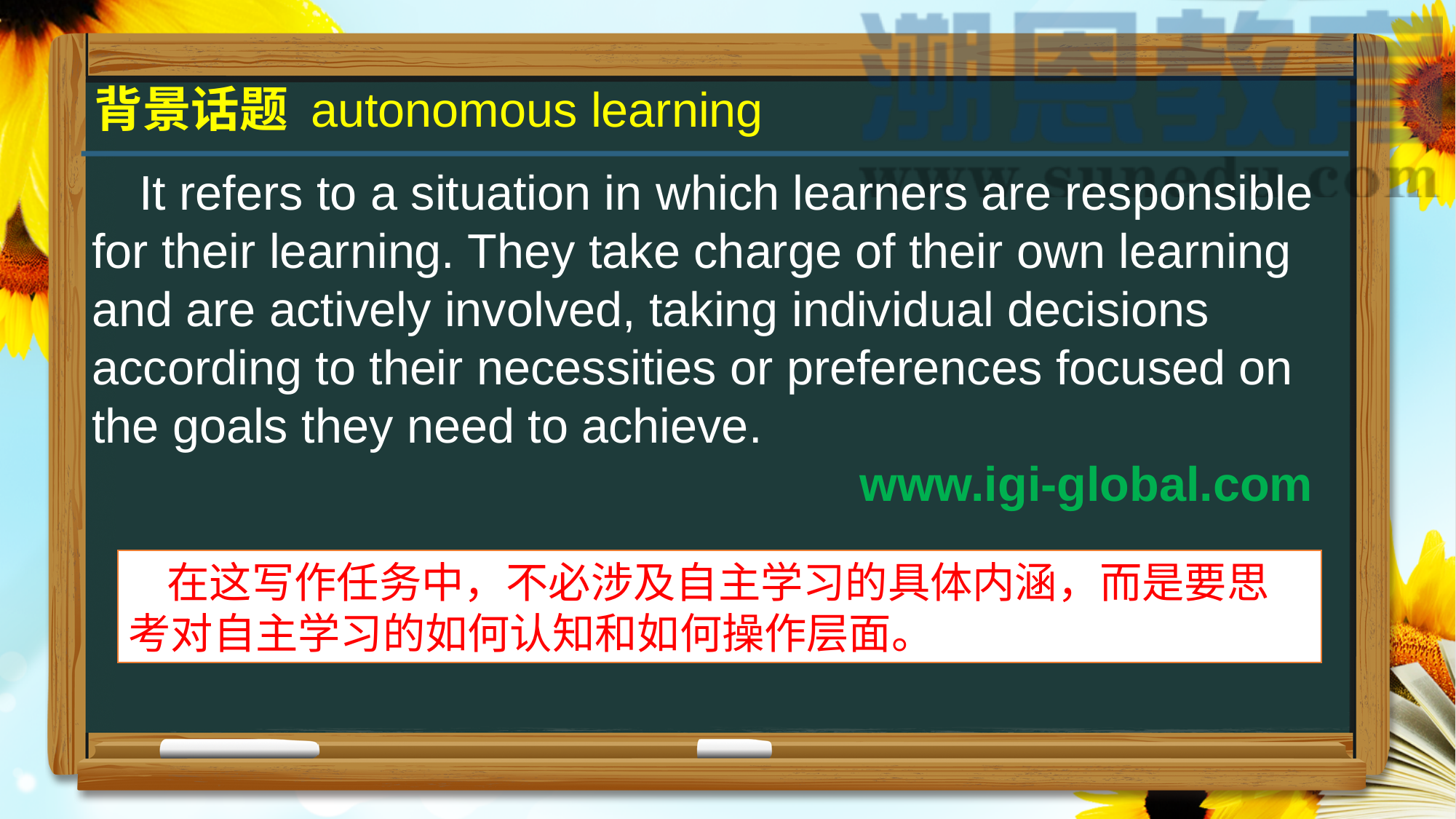

背景话题 autonomous learning

    It refers to a situation in which learners are responsible for their learning. They take charge of their own learning and are actively involved, taking individual decisions according to their necessities or preferences focused on the goals they need to achieve.
                                                         www.igi-global.com
   在这写作任务中，不必涉及自主学习的具体内涵，而是要思考对自主学习的如何认知和如何操作层面。